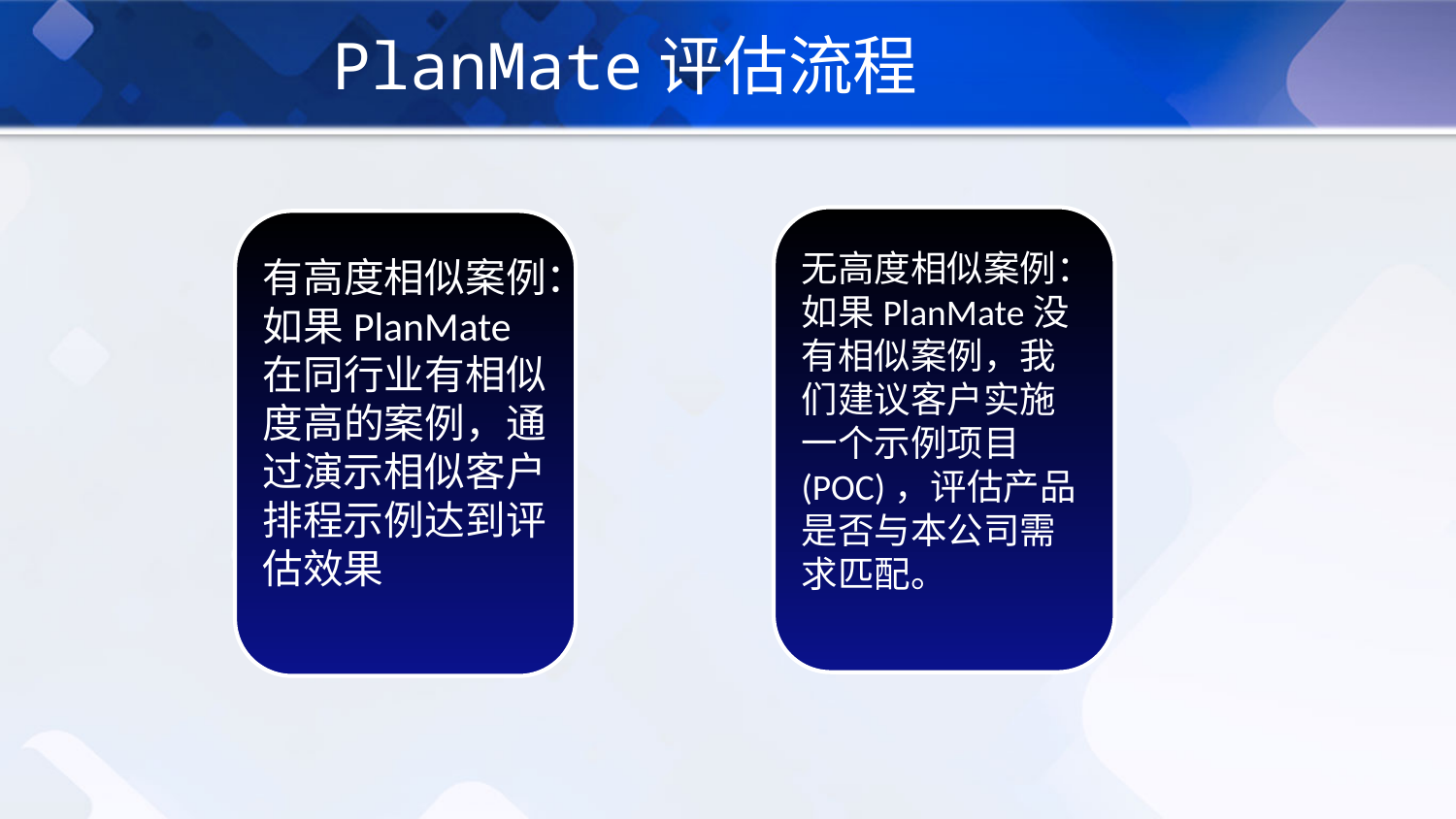

PlanMate评估流程

无高度相似案例：如果PlanMate没有相似案例，我们建议客户实施一个示例项目(POC)，评估产品是否与本公司需求匹配。

有高度相似案例：如果PlanMate在同行业有相似度高的案例，通过演示相似客户排程示例达到评估效果